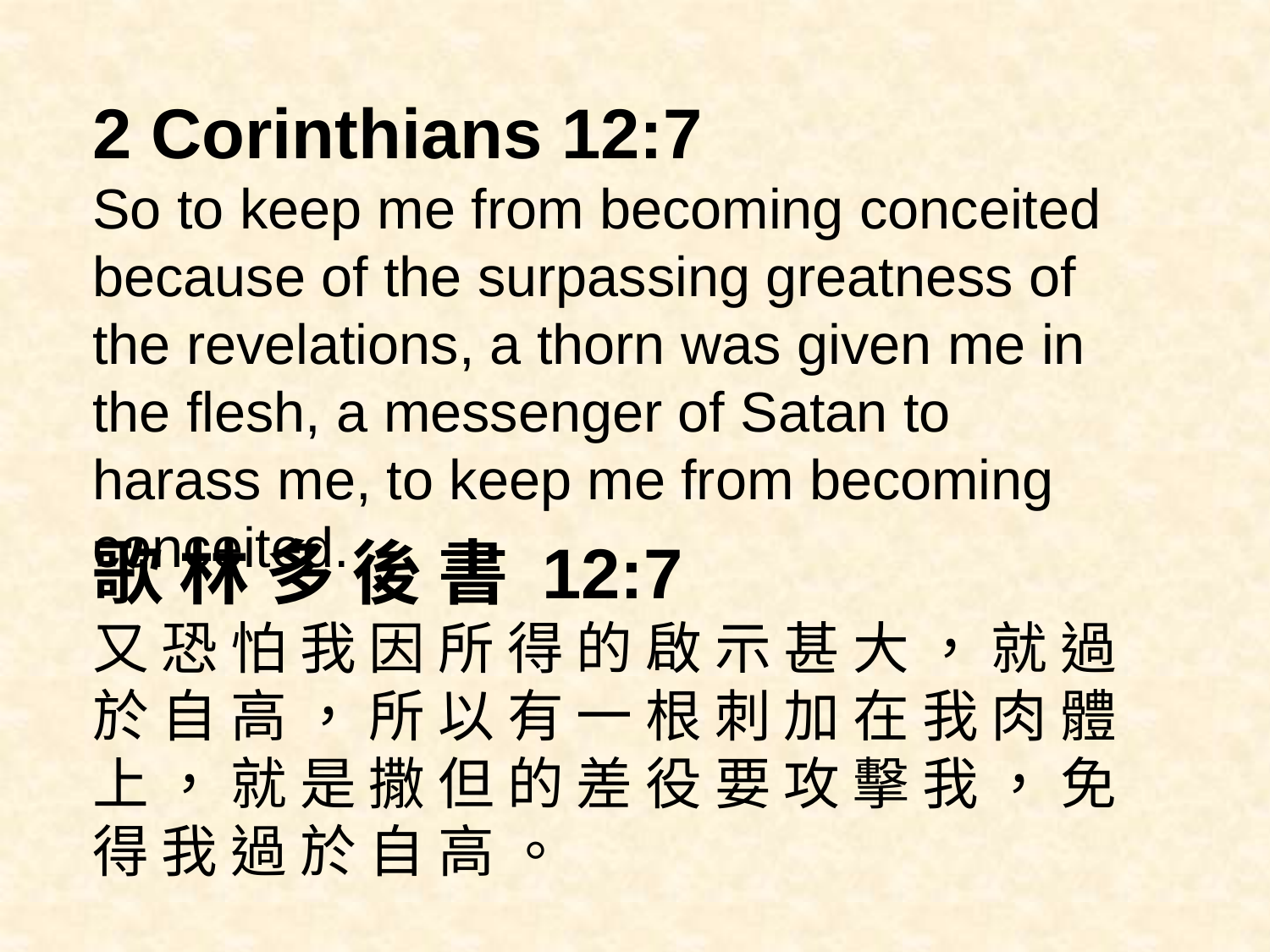

2 Corinthians 12:7
So to keep me from becoming conceited because of the surpassing greatness of the revelations, a thorn was given me in the flesh, a messenger of Satan to harass me, to keep me from becoming conceited.
歌 林 多 後 書 12:7
又 恐 怕 我 因 所 得 的 啟 示 甚 大 ， 就 過 於 自 高 ， 所 以 有 一 根 刺 加 在 我 肉 體 上 ， 就 是 撒 但 的 差 役 要 攻 擊 我 ， 免 得 我 過 於 自 高 。